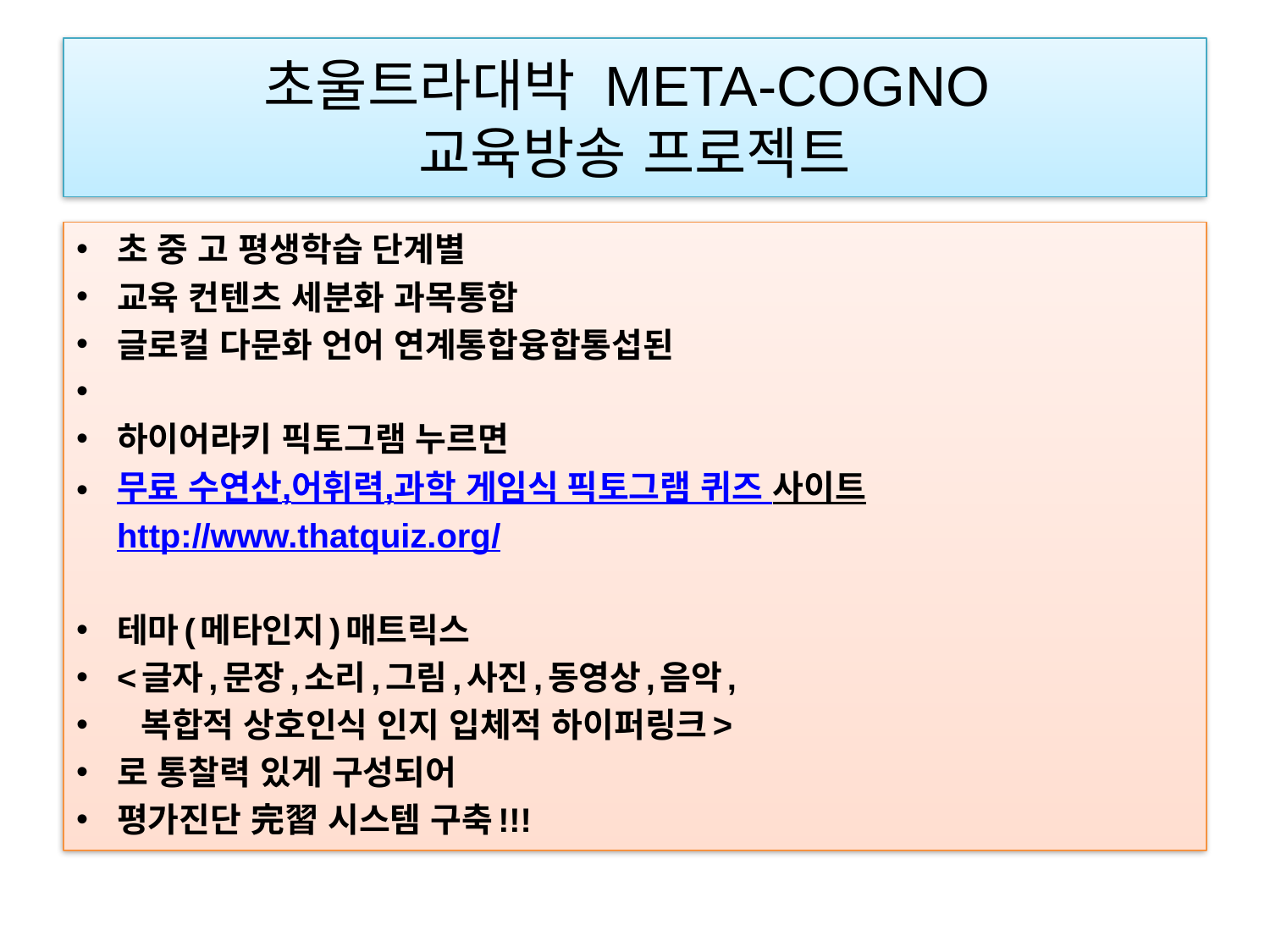

# 초울트라대박 META-COGNO 교육방송 프로젝트
초 중 고 평생학습 단계별
교육 컨텐츠 세분화 과목통합
글로컬 다문화 언어 연계통합융합통섭된

하이어라키 픽토그램 누르면 ﻿
무료 수연산,어휘력,과학 게임식 픽토그램 퀴즈 사이트    http://www.thatquiz.org/

테마(메타인지)매트릭스
<글자,문장,소리,그림,사진,동영상,음악,
  복합적 상호인식 인지 입체적 하이퍼링크>
로 통찰력 있게 구성되어
평가진단 完習 시스템 구축!!!